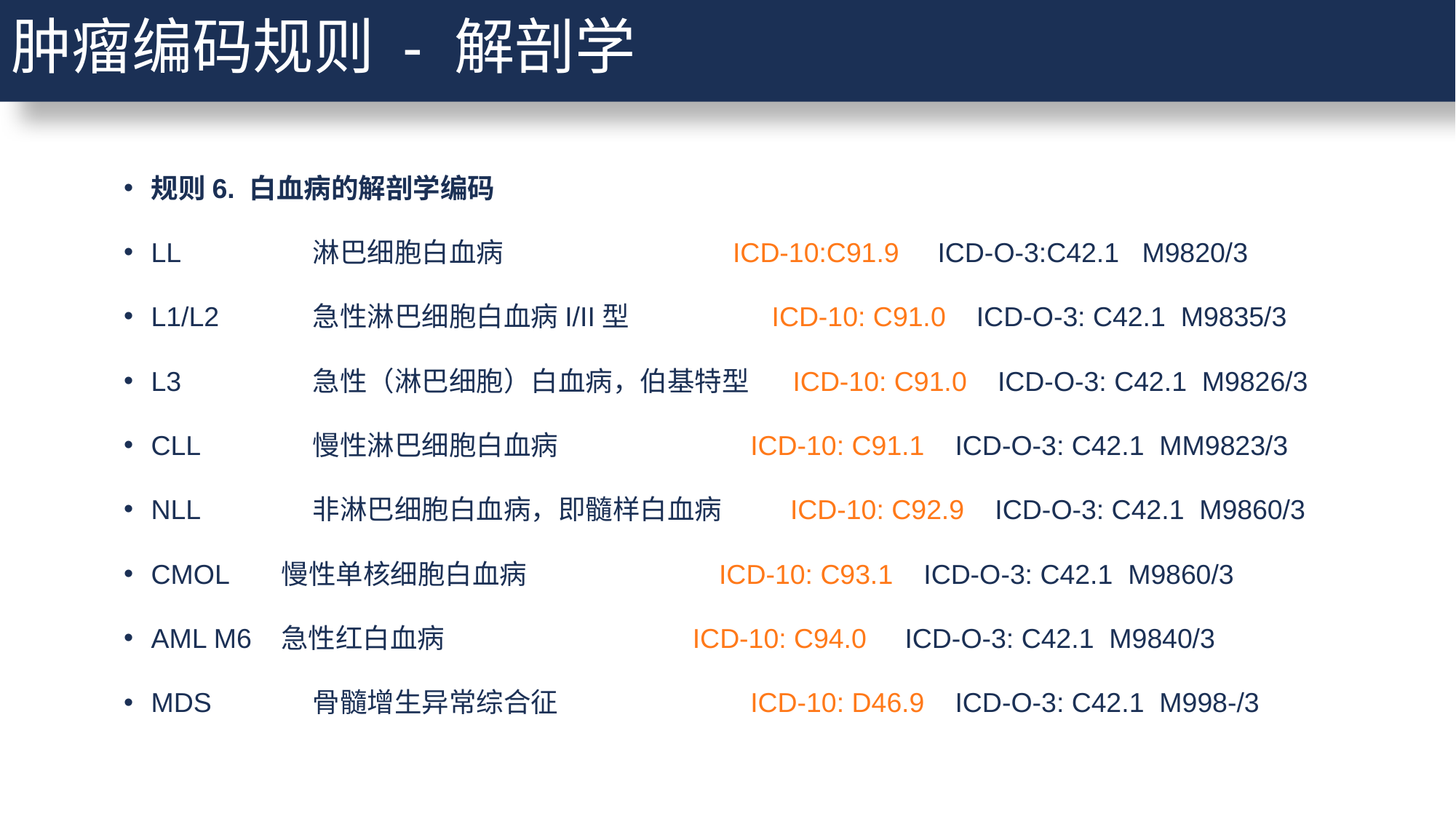

肿瘤编码规则 - 解剖学
规则6. 白血病的解剖学编码
LL	      淋巴细胞白血病                                    ICD-10:C91.9     ICD-O-3:C42.1   M9820/3
L1/L2	      急性淋巴细胞白血病I/II型                      ICD-10: C91.0    ICD-O-3: C42.1  M9835/3
L3	      急性（淋巴细胞）白血病，伯基特型      ICD-10: C91.0    ICD-O-3: C42.1  M9826/3
CLL	      慢性淋巴细胞白血病                              ICD-10: C91.1    ICD-O-3: C42.1  MM9823/3
NLL	      非淋巴细胞白血病，即髓样白血病          ICD-10: C92.9    ICD-O-3: C42.1  M9860/3
CMOL      慢性单核细胞白血病                              ICD-10: C93.1    ICD-O-3: C42.1  M9860/3
AML M6   急性红白血病                                       ICD-10: C94.0     ICD-O-3: C42.1  M9840/3
MDS	      骨髓增生异常综合征                              ICD-10: D46.9    ICD-O-3: C42.1  M998-/3